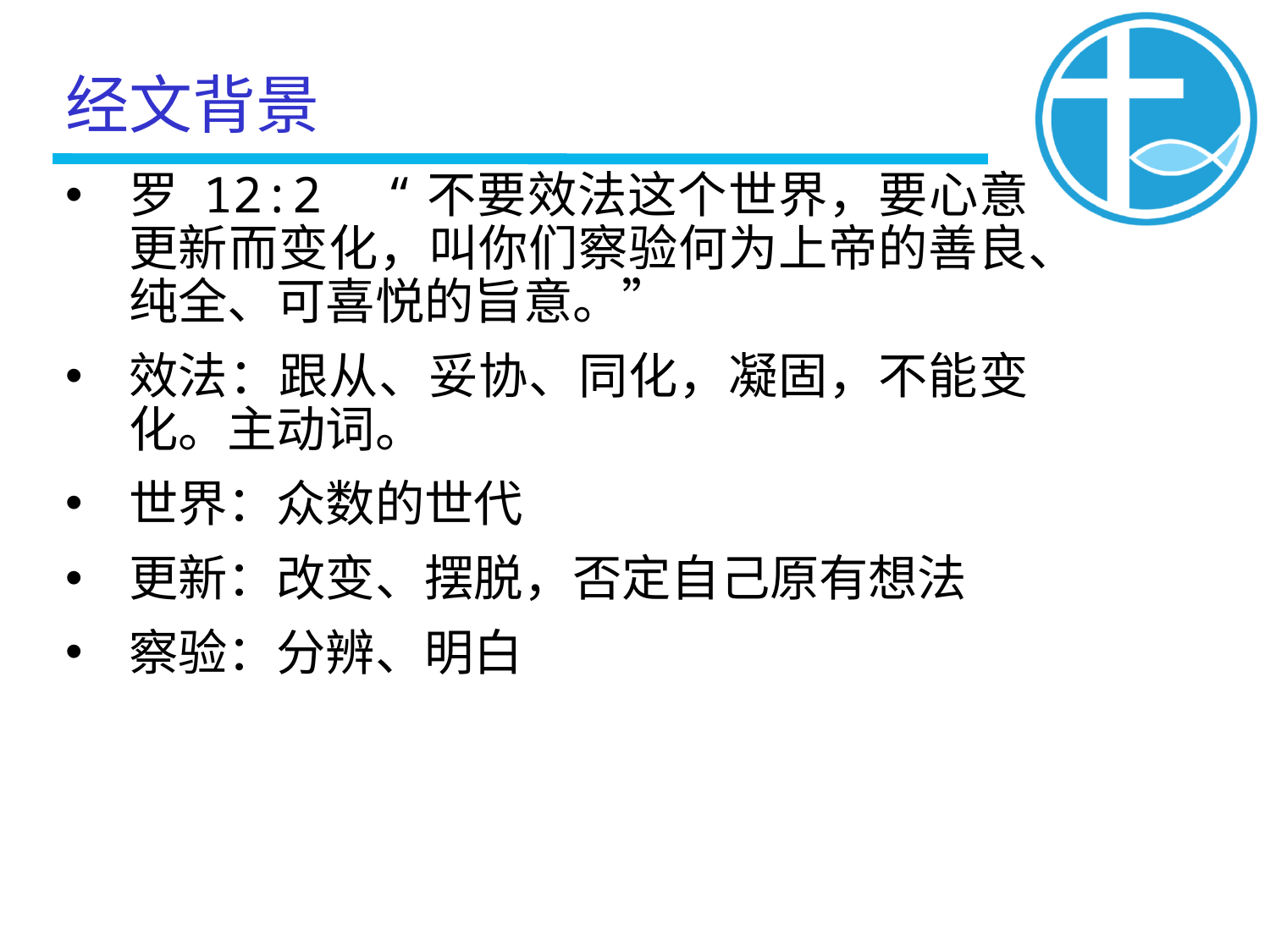

经文背景

罗 12:2	“不要效法这个世界，要心意更新而变化，叫你们察验何为上帝的善良、纯全、可喜悦的旨意。”
效法：跟从、妥协、同化，凝固，不能变化。主动词。
世界：众数的世代
更新：改变、摆脱，否定自己原有想法
察验：分辨、明白